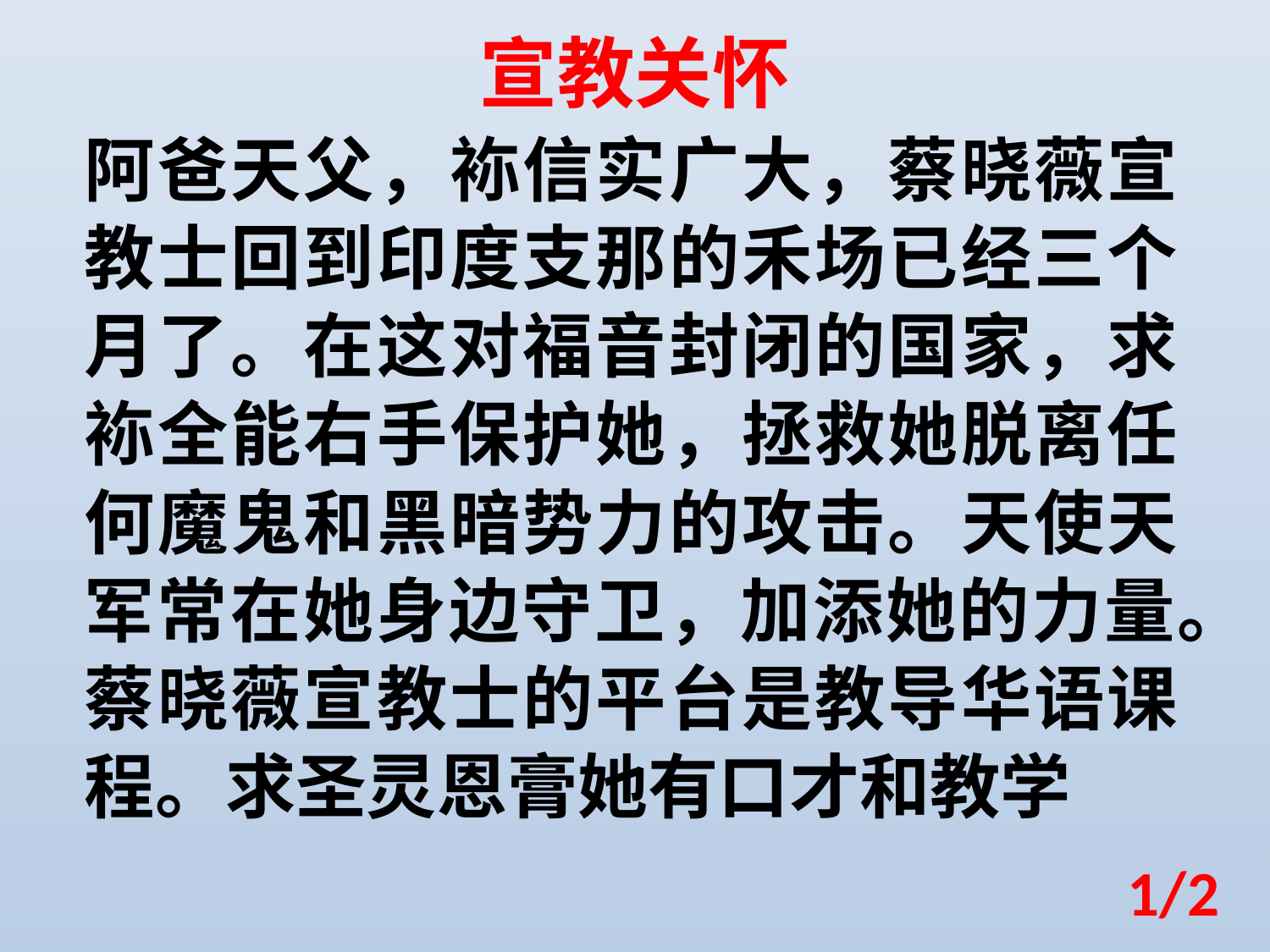

宣教关怀
阿爸天父，袮信实广大，蔡晓薇宣教士回到印度支那的禾场已经三个月了。在这对福音封闭的国家，求袮全能右手保护她，拯救她脱离任何魔鬼和黑暗势力的攻击。天使天军常在她身边守卫，加添她的力量。蔡晓薇宣教士的平台是教导华语课程。求圣灵恩膏她有口才和教学
1/2